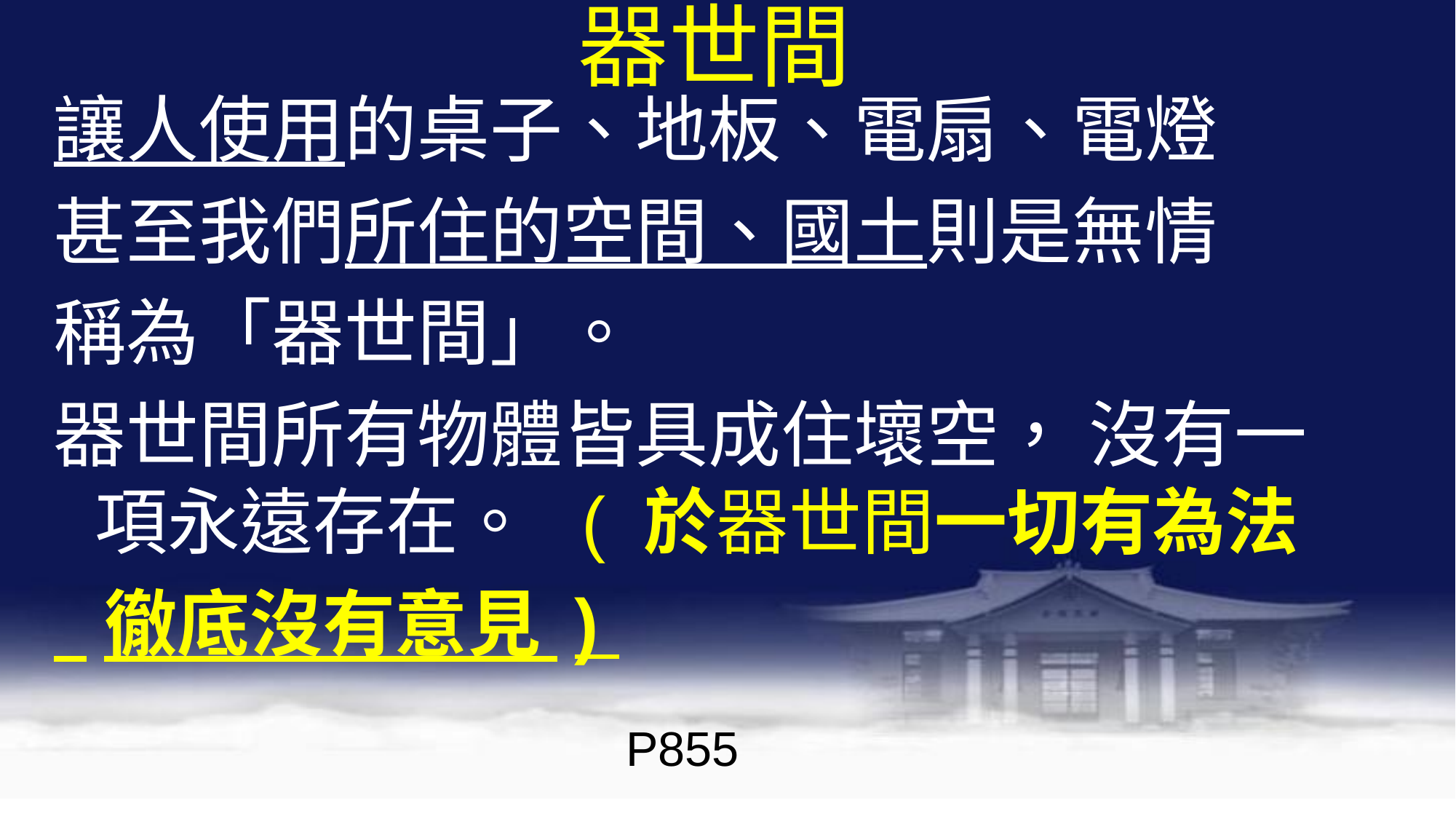

# 器世間
讓人使用的桌子、地板、電扇、電燈
甚至我們所住的空間、國土則是無情
稱為「器世間」。
器世間所有物體皆具成住壞空， 沒有一項永遠存在。  ( 於器世間一切有為法
  徹底沒有意見 )
P855